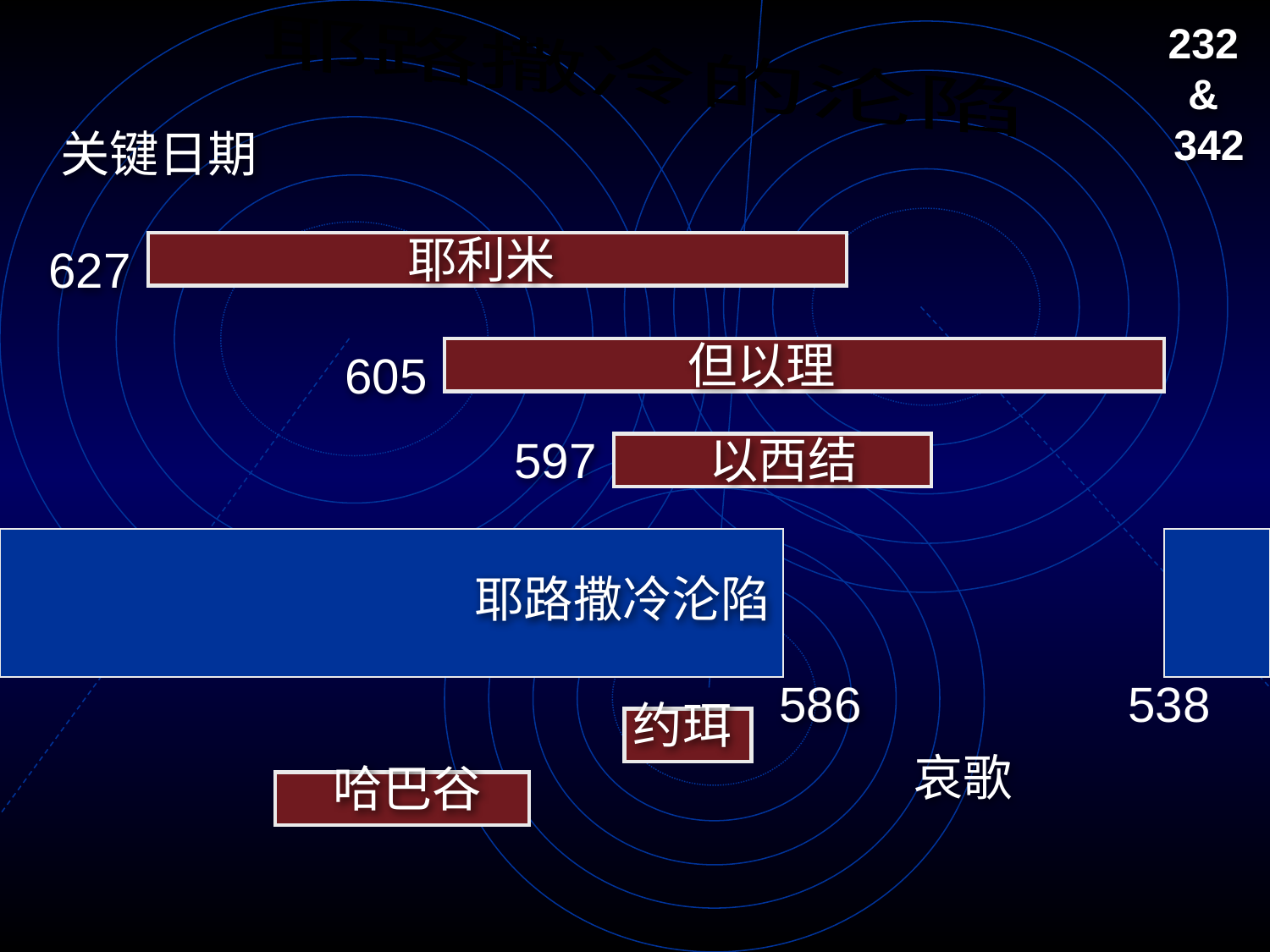

耶路撒冷的沦陷
232
&
342
关键日期
耶利米

627

但以理

605

597
以西结

# 耶路撒冷沦陷

586
538
约珥

哀歌

哈巴谷